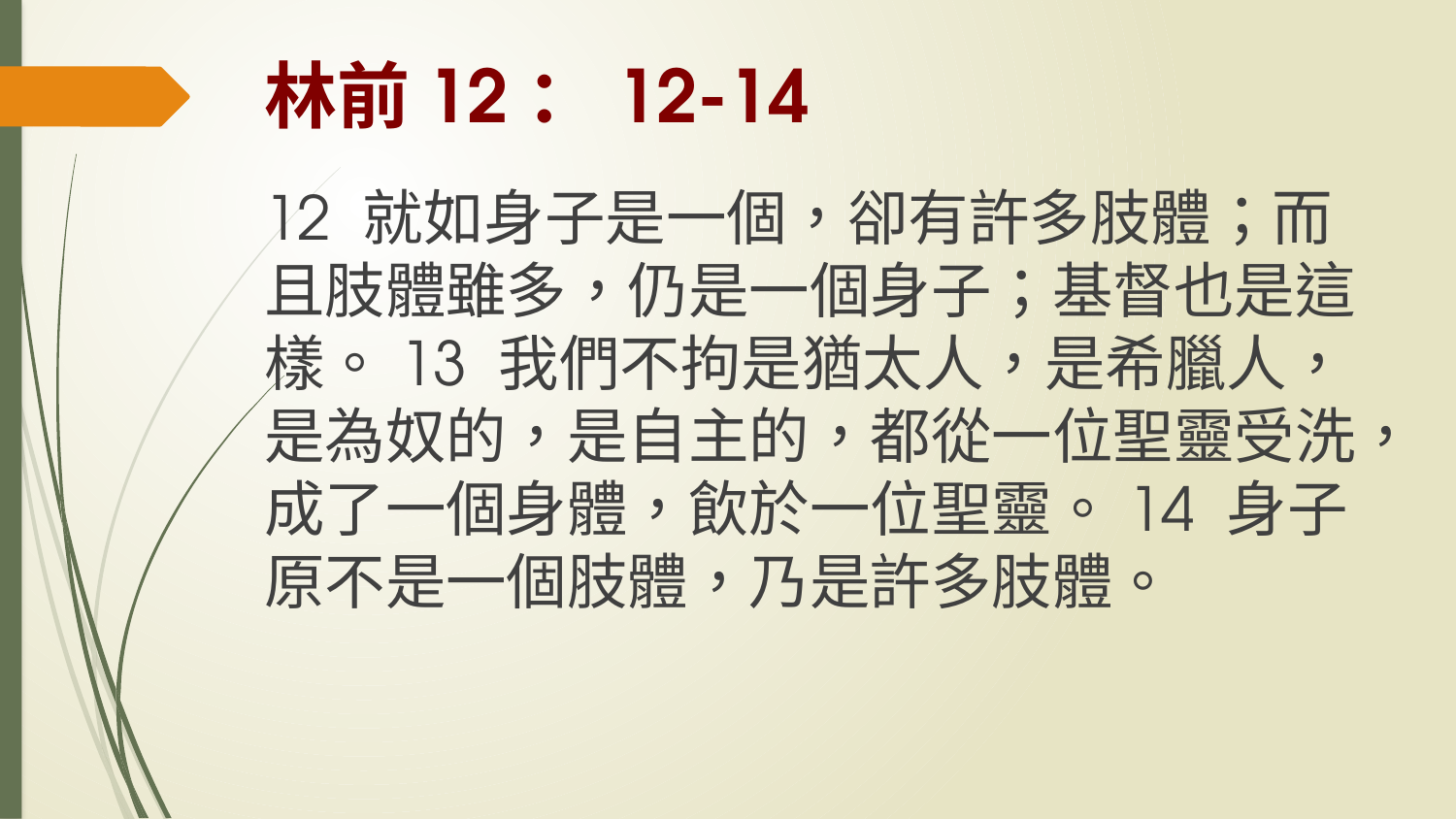

# 林前12：12-14
12 就如身子是一個，卻有許多肢體；而且肢體雖多，仍是一個身子；基督也是這樣。13 我們不拘是猶太人，是希臘人，是為奴的，是自主的，都從一位聖靈受洗，成了一個身體，飲於一位聖靈。14 身子原不是一個肢體，乃是許多肢體。